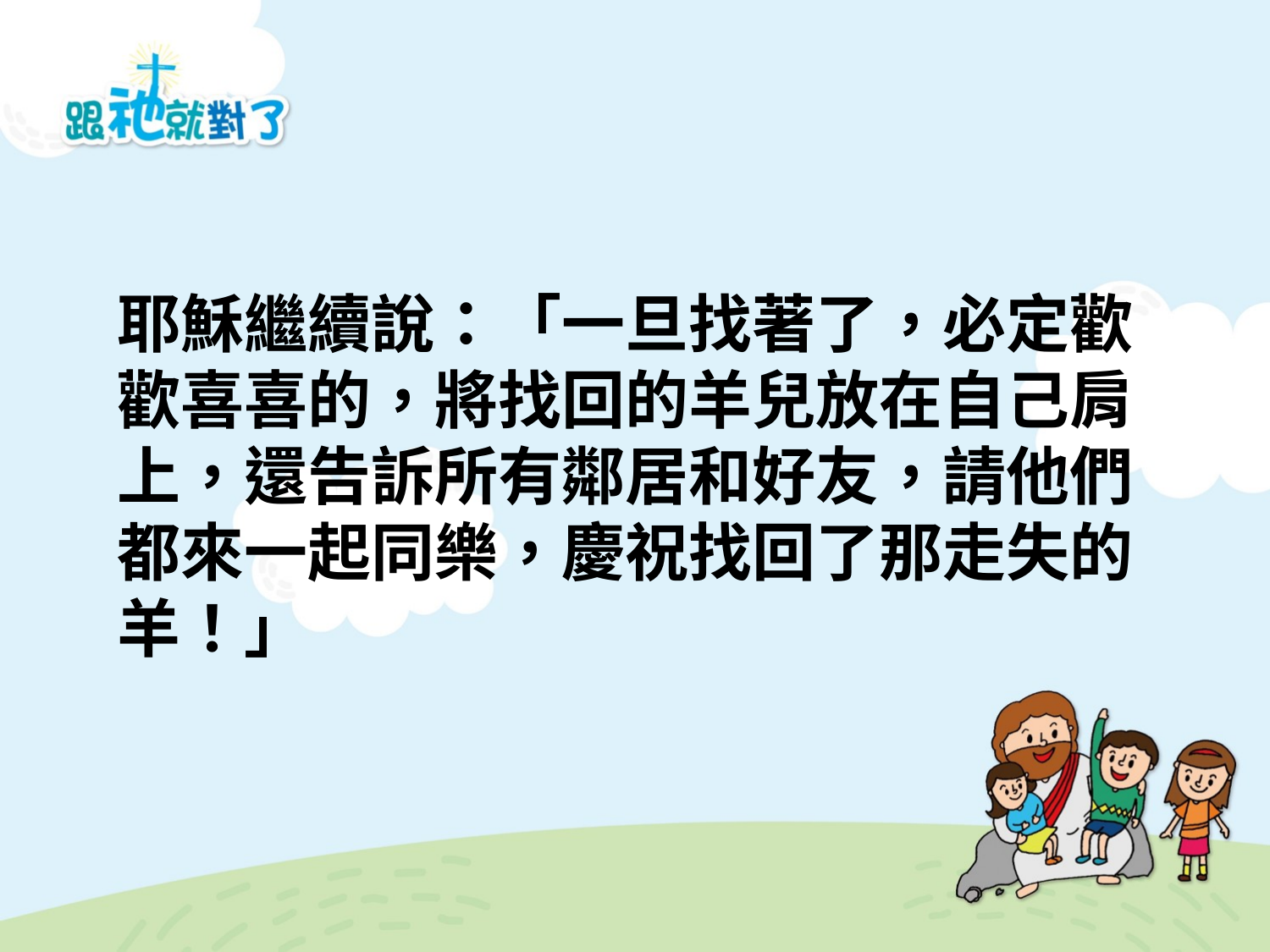

耶穌繼續說：「一旦找著了，必定歡歡喜喜的，將找回的羊兒放在自己肩上，還告訴所有鄰居和好友，請他們都來一起同樂，慶祝找回了那走失的羊！」